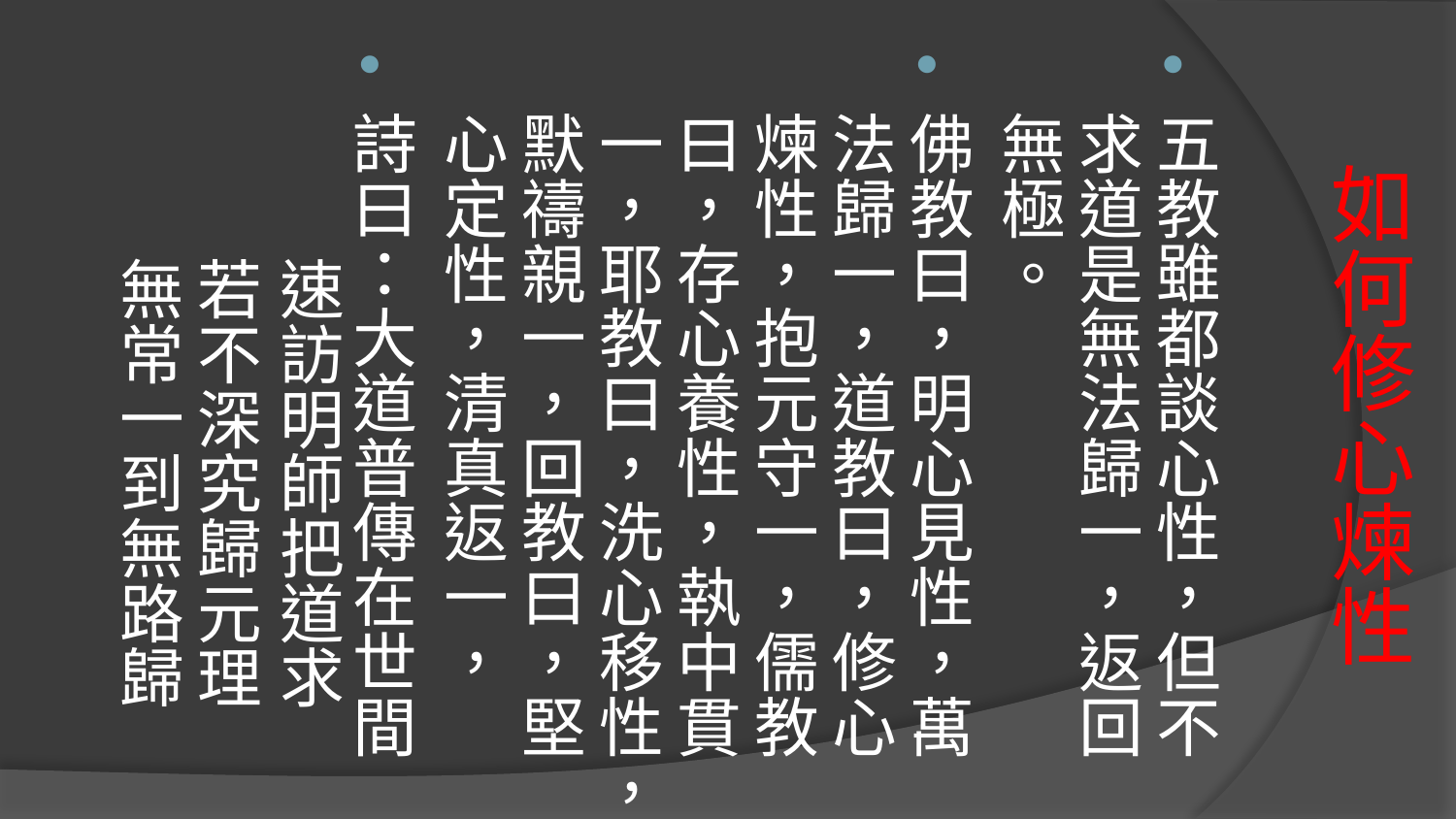

五教雖都談心性，但不求道是無法歸一，返回無極。
佛教曰，明心見性，萬法歸一，道教曰，修心煉性，抱元守一，儒教曰，存心養性，執中貫一，耶教曰，洗心移性，默禱親一，回教曰，堅心定性，清真返一，
詩曰：大道普傳在世間
          速訪明師把道求
          若不深究歸元理
          無常一到無路歸

# 如何修心煉性